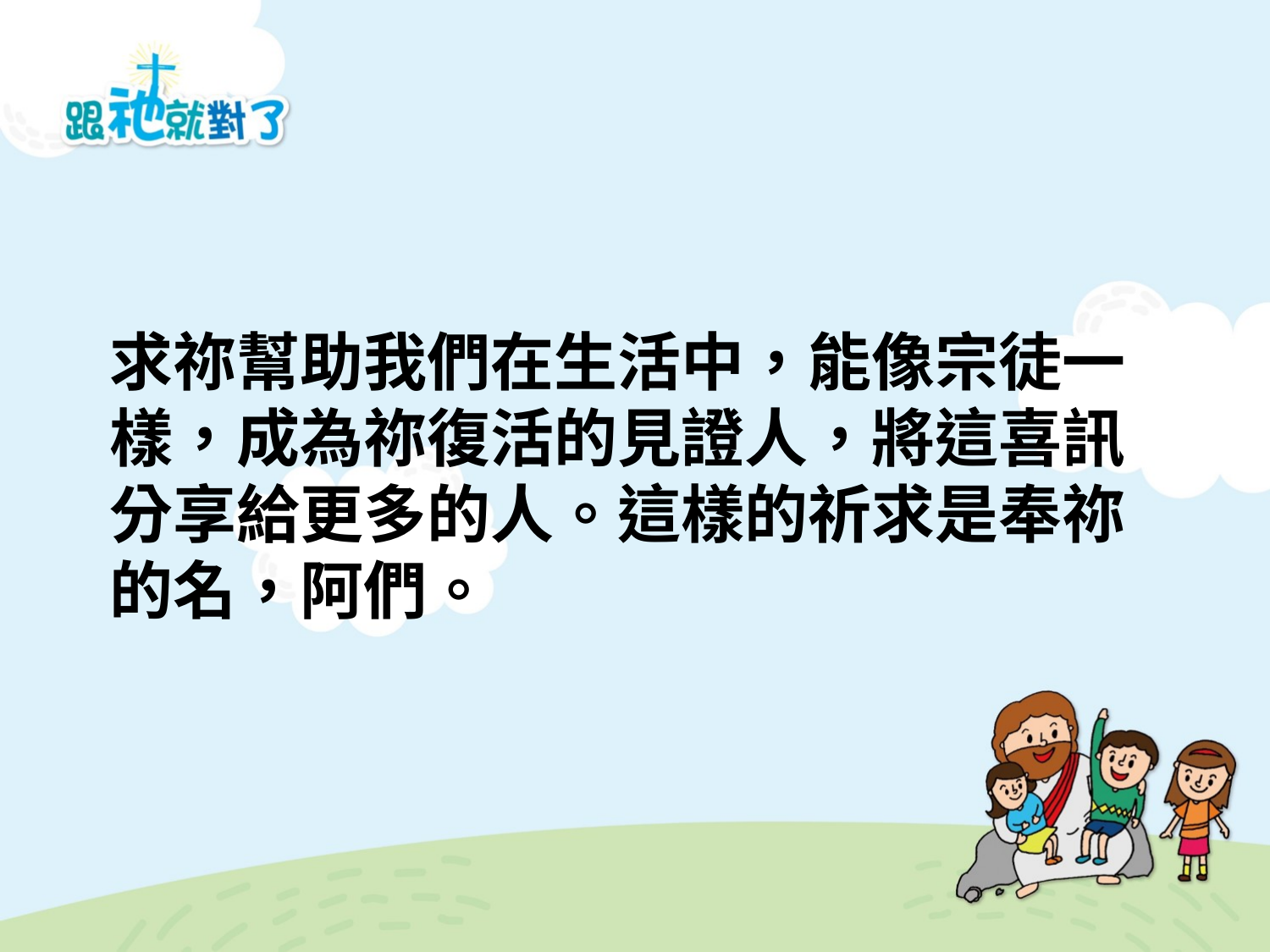

求祢幫助我們在生活中，能像宗徒一樣，成為祢復活的見證人，將這喜訊分享給更多的人。這樣的祈求是奉祢的名，阿們。